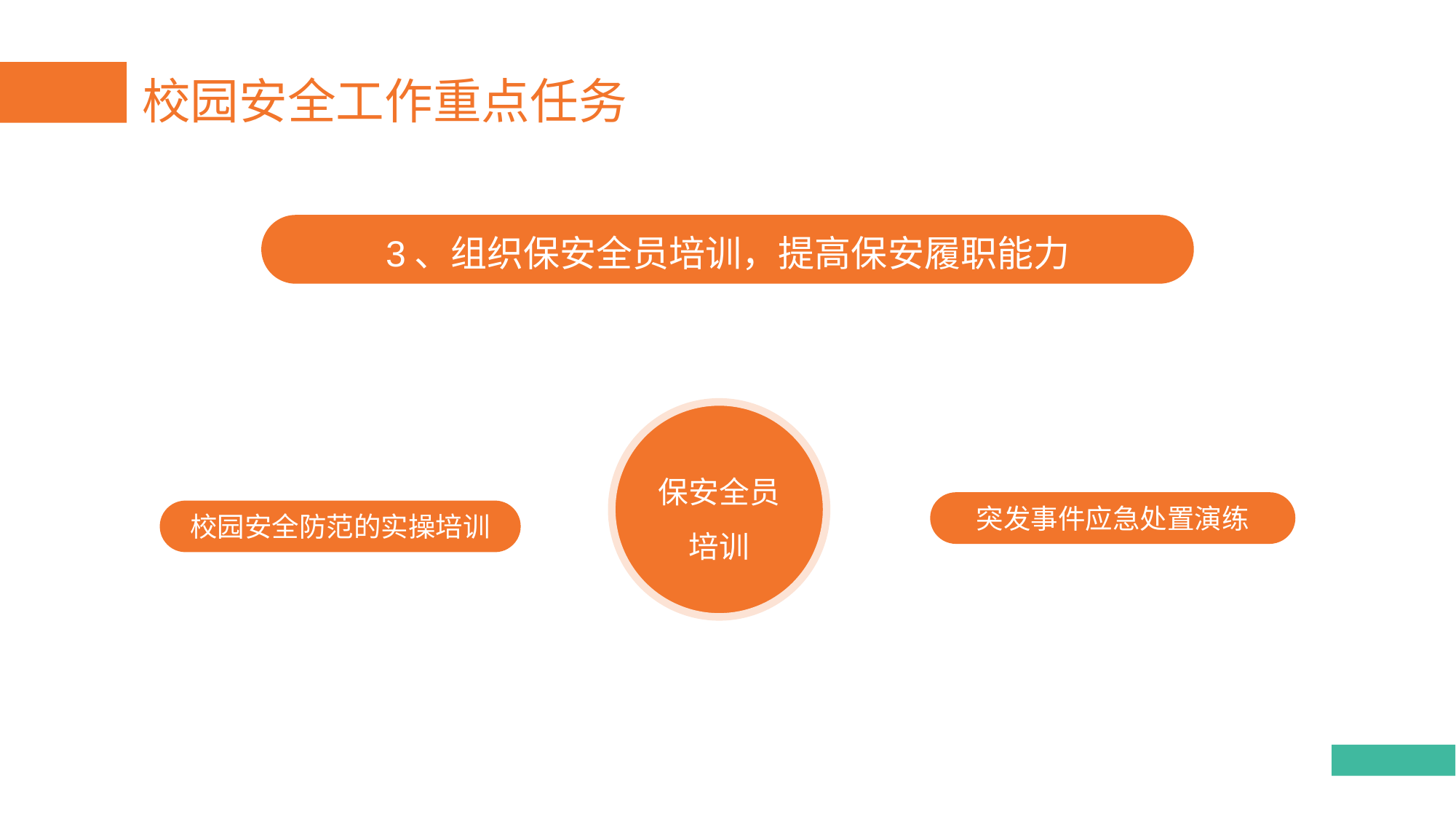

校园安全工作重点任务
3、组织保安全员培训，提高保安履职能力
保安全员
培训
突发事件应急处置演练
校园安全防范的实操培训